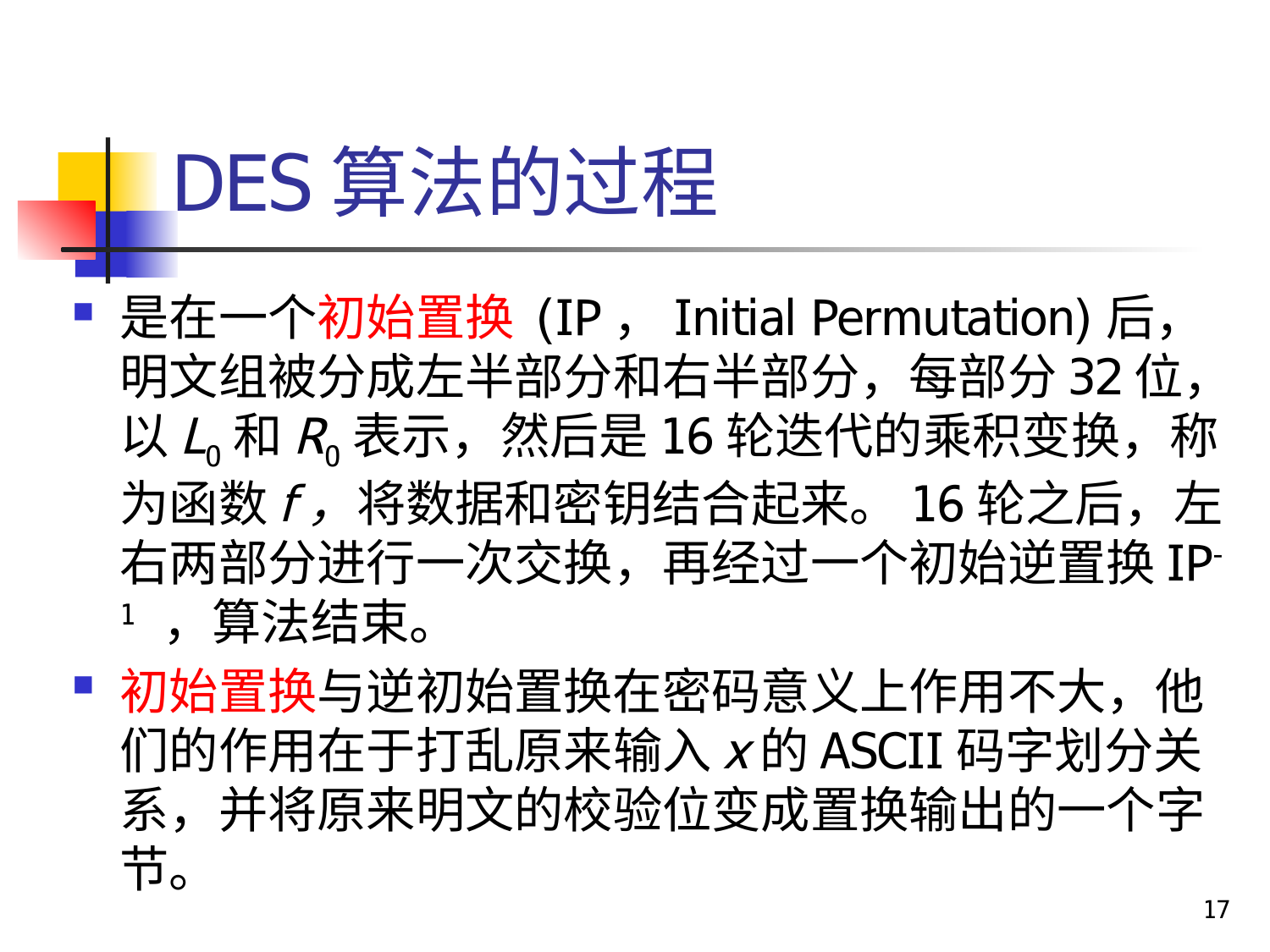

# DES算法的过程
是在一个初始置换 (IP，Initial Permutation)后，明文组被分成左半部分和右半部分，每部分32位，以L0和R0表示，然后是16轮迭代的乘积变换，称为函数f，将数据和密钥结合起来。16轮之后，左右两部分进行一次交换，再经过一个初始逆置换IP-1 ，算法结束。
初始置换与逆初始置换在密码意义上作用不大，他们的作用在于打乱原来输入x的ASCII码字划分关系，并将原来明文的校验位变成置换输出的一个字节。

17